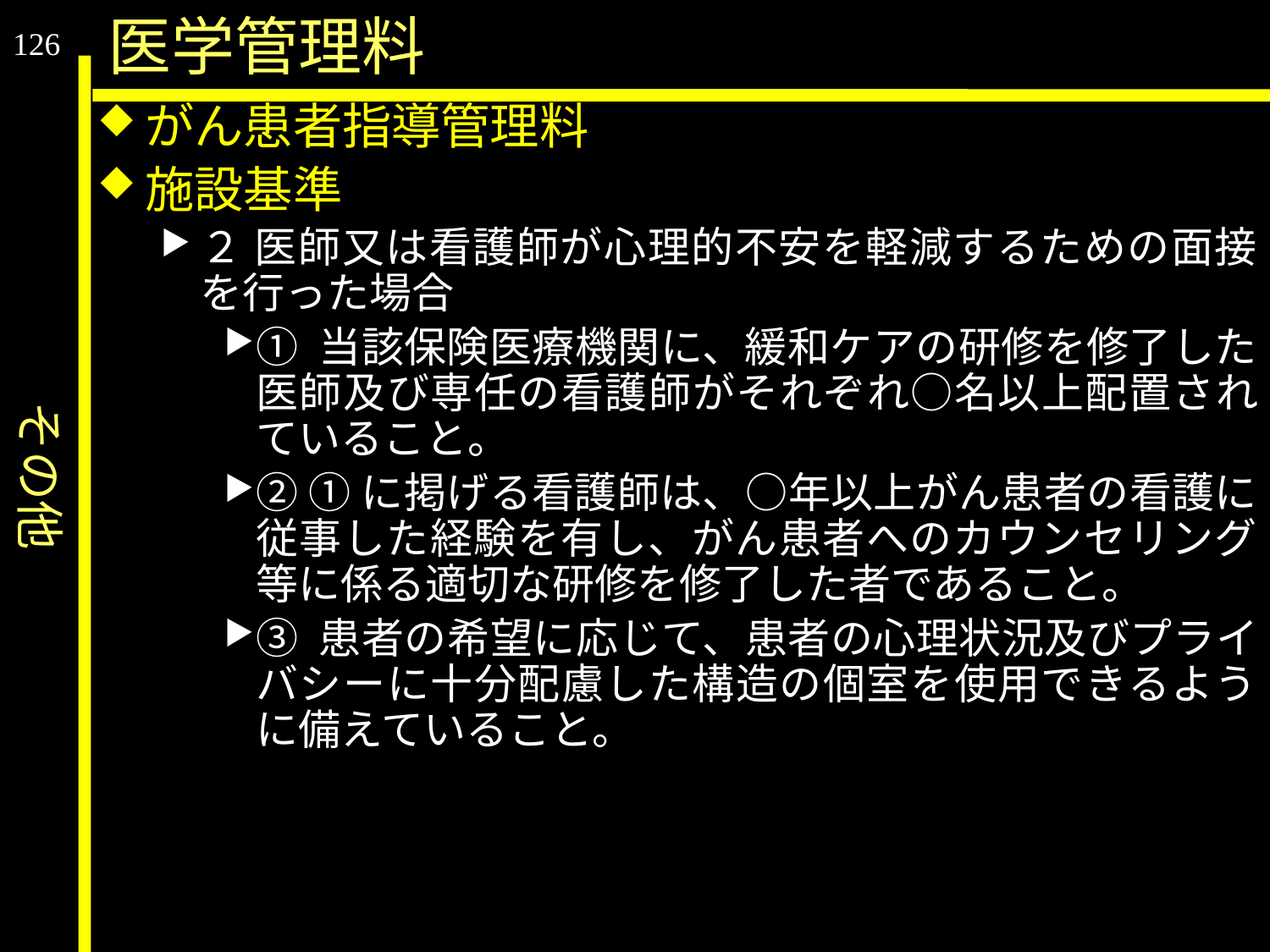

その他
医学管理料
126

がん患者指導管理料
施設基準
２ 医師又は看護師が心理的不安を軽減するための面接を行った場合
① 当該保険医療機関に、緩和ケアの研修を修了した医師及び専任の看護師がそれぞれ○名以上配置されていること。
② ①に掲げる看護師は、○年以上がん患者の看護に従事した経験を有し、がん患者へのカウンセリング等に係る適切な研修を修了した者であること。
③ 患者の希望に応じて、患者の心理状況及びプライバシーに十分配慮した構造の個室を使用できるように備えていること。